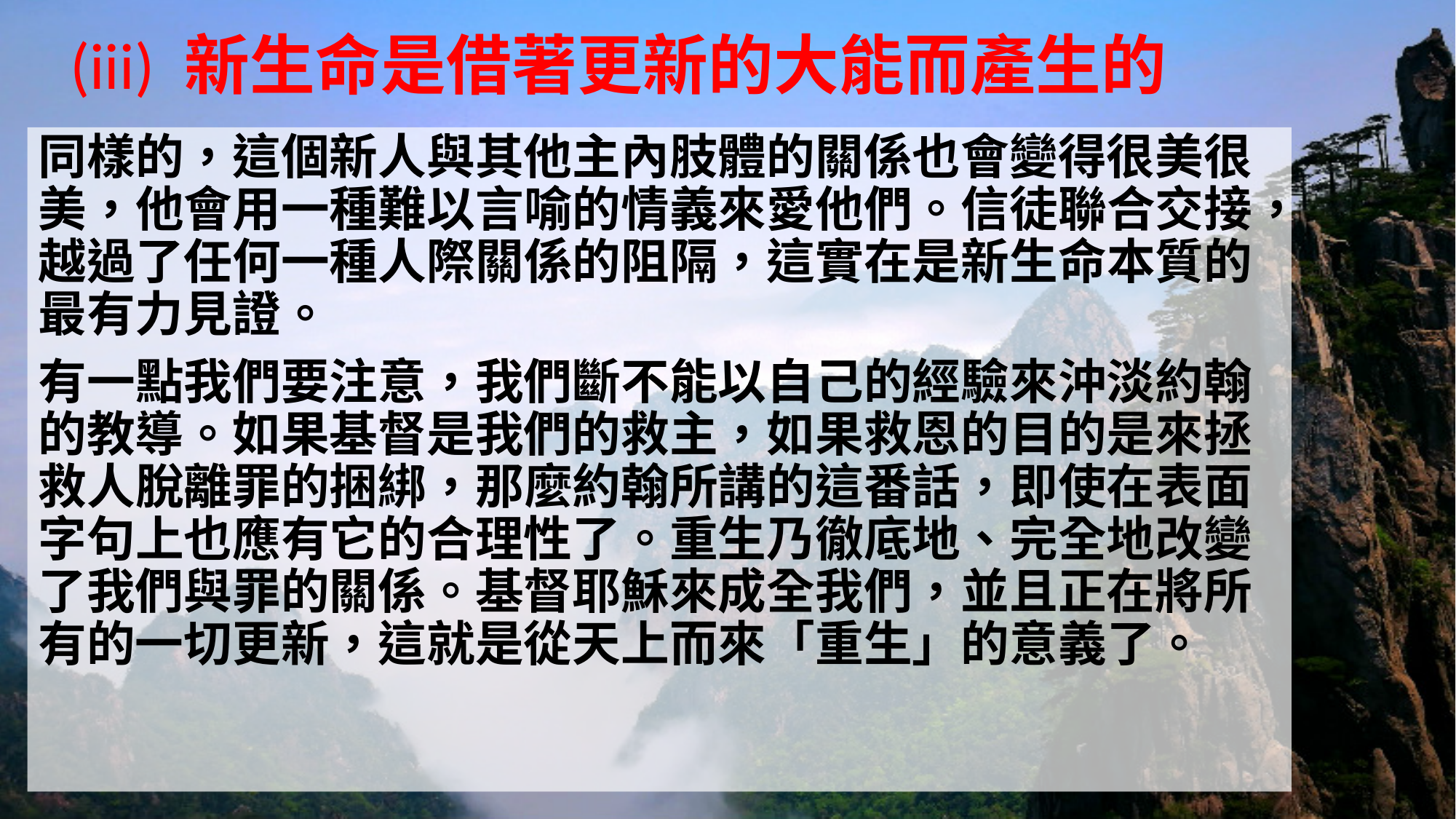

# (iii) 新生命是借著更新的大能而產生的
同樣的，這個新人與其他主內肢體的關係也會變得很美很美，他會用一種難以言喻的情義來愛他們。信徒聯合交接，越過了任何一種人際關係的阻隔，這實在是新生命本質的最有力見證。
有一點我們要注意，我們斷不能以自己的經驗來沖淡約翰的教導。如果基督是我們的救主，如果救恩的目的是來拯救人脫離罪的捆綁，那麼約翰所講的這番話，即使在表面字句上也應有它的合理性了。重生乃徹底地、完全地改變了我們與罪的關係。基督耶穌來成全我們，並且正在將所有的一切更新，這就是從天上而來「重生」的意義了。